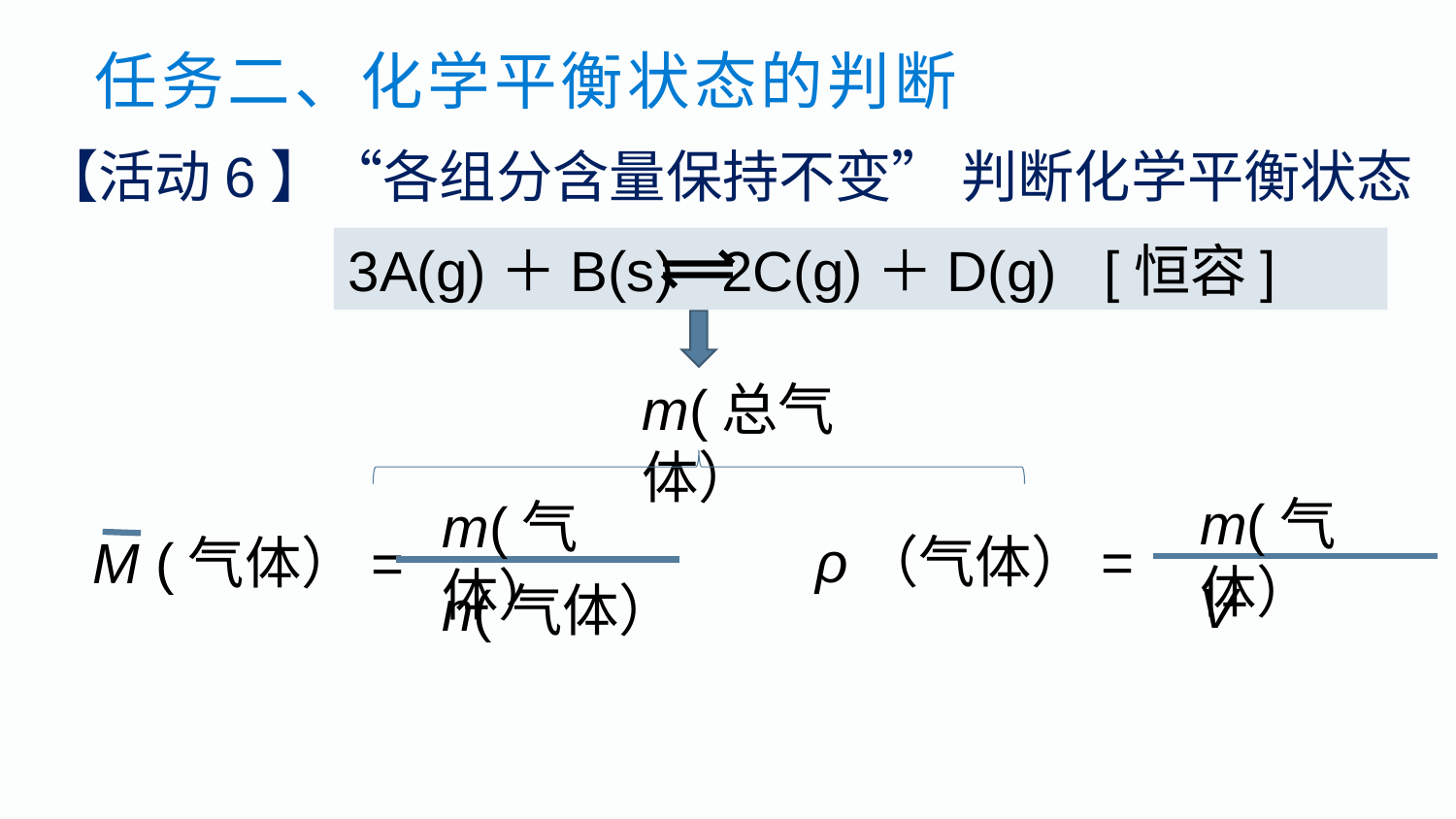

任务二、化学平衡状态的判断
【活动6】“各组分含量保持不变” 判断化学平衡状态

3A(g)＋B(s)   2C(g)＋D(g)   [恒容]

m(总气体）
m(气体）
m(气体）
ρ（气体）=
M (气体）=
V
n(气体）